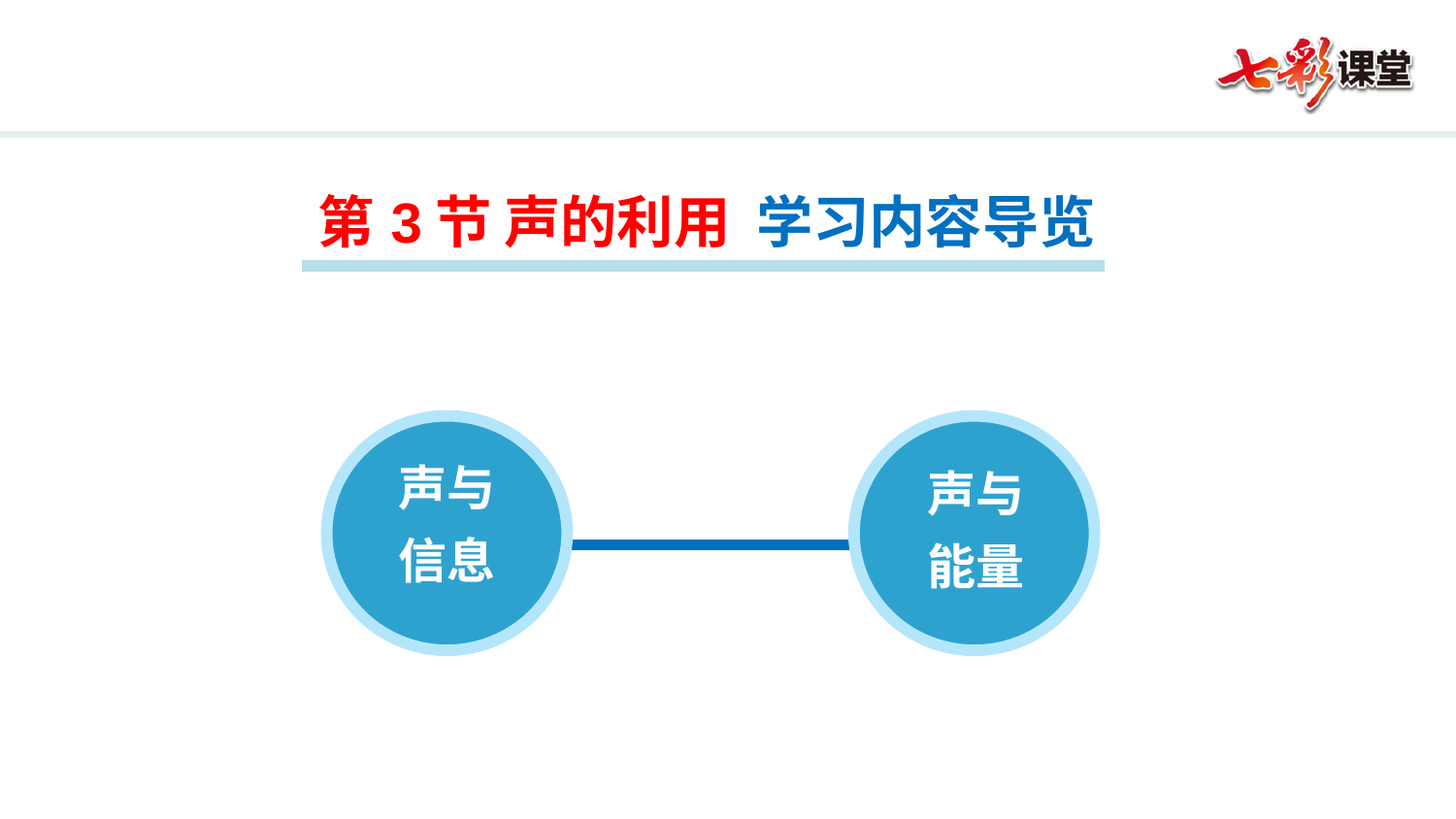

第3节 声的利用  学习内容导览

声与
信息
声与
能量